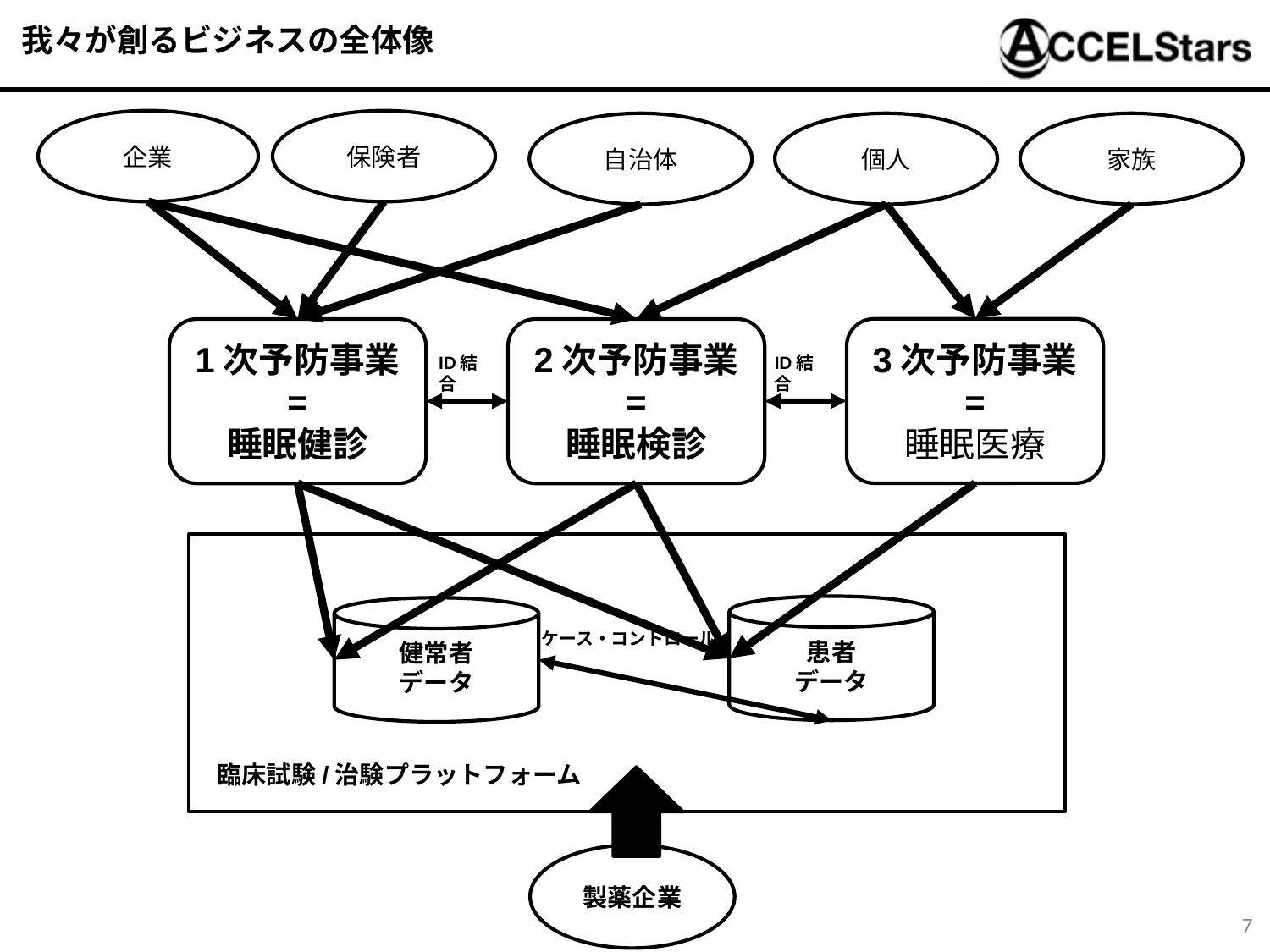

我々が創るビジネスの全体像
企業
保険者
家族
自治体
個人
3次予防事業
=
睡眠医療
1次予防事業
=
睡眠健診
2次予防事業
=
睡眠検診
ID結合
ID結合

患者
データ
健常者
データ
ケース・コントロール
臨床試験/治験プラットフォーム

製薬企業
7